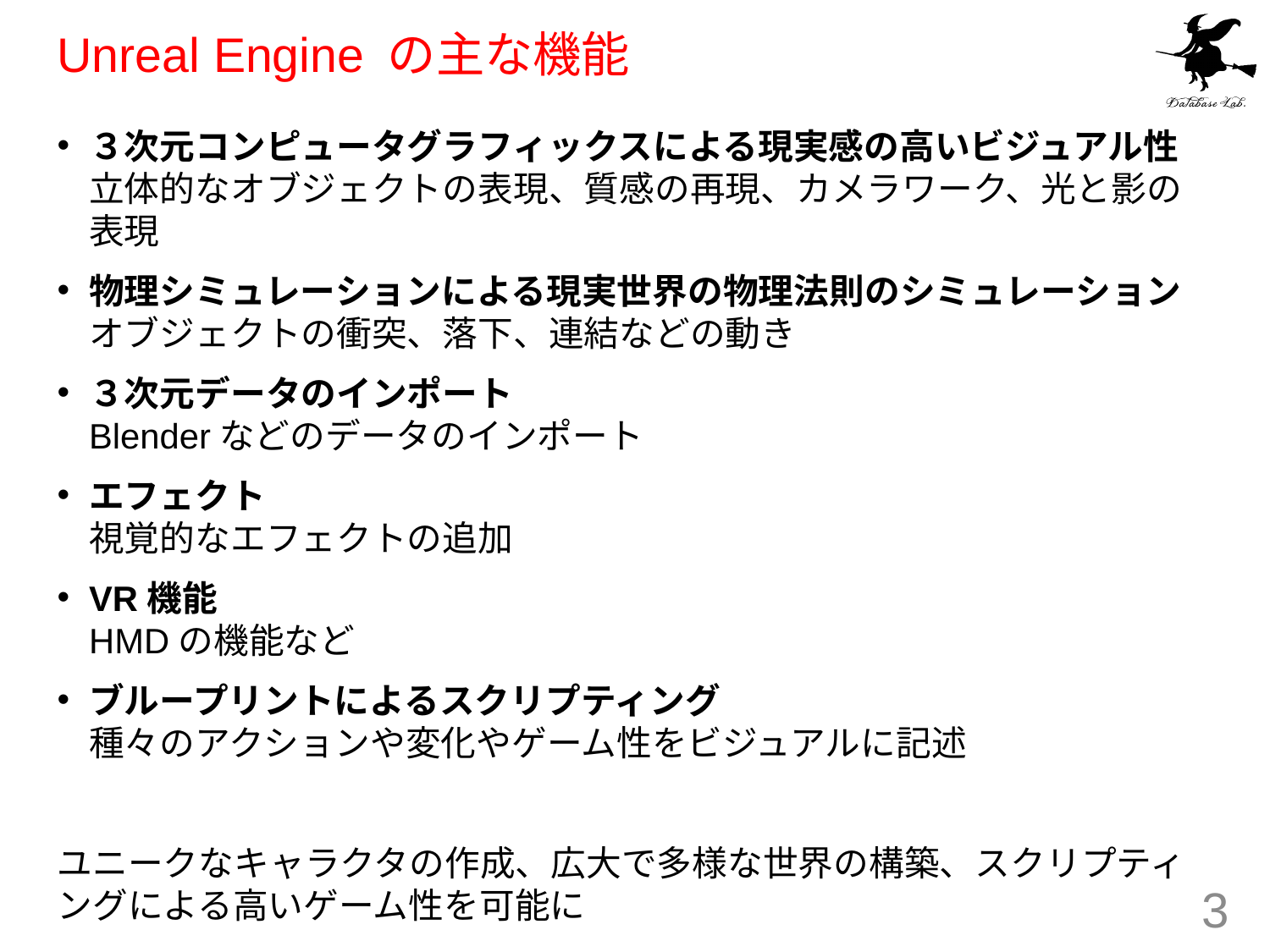

# Unreal Engine の主な機能
３次元コンピュータグラフィックスによる現実感の高いビジュアル性
立体的なオブジェクトの表現、質感の再現、カメラワーク、光と影の表現
物理シミュレーションによる現実世界の物理法則のシミュレーション
オブジェクトの衝突、落下、連結などの動き
３次元データのインポート
Blenderなどのデータのインポート
エフェクト
視覚的なエフェクトの追加
VR機能
HMDの機能など
ブループリントによるスクリプティング
種々のアクションや変化やゲーム性をビジュアルに記述

ユニークなキャラクタの作成、広大で多様な世界の構築、スクリプティングによる高いゲーム性を可能に

3